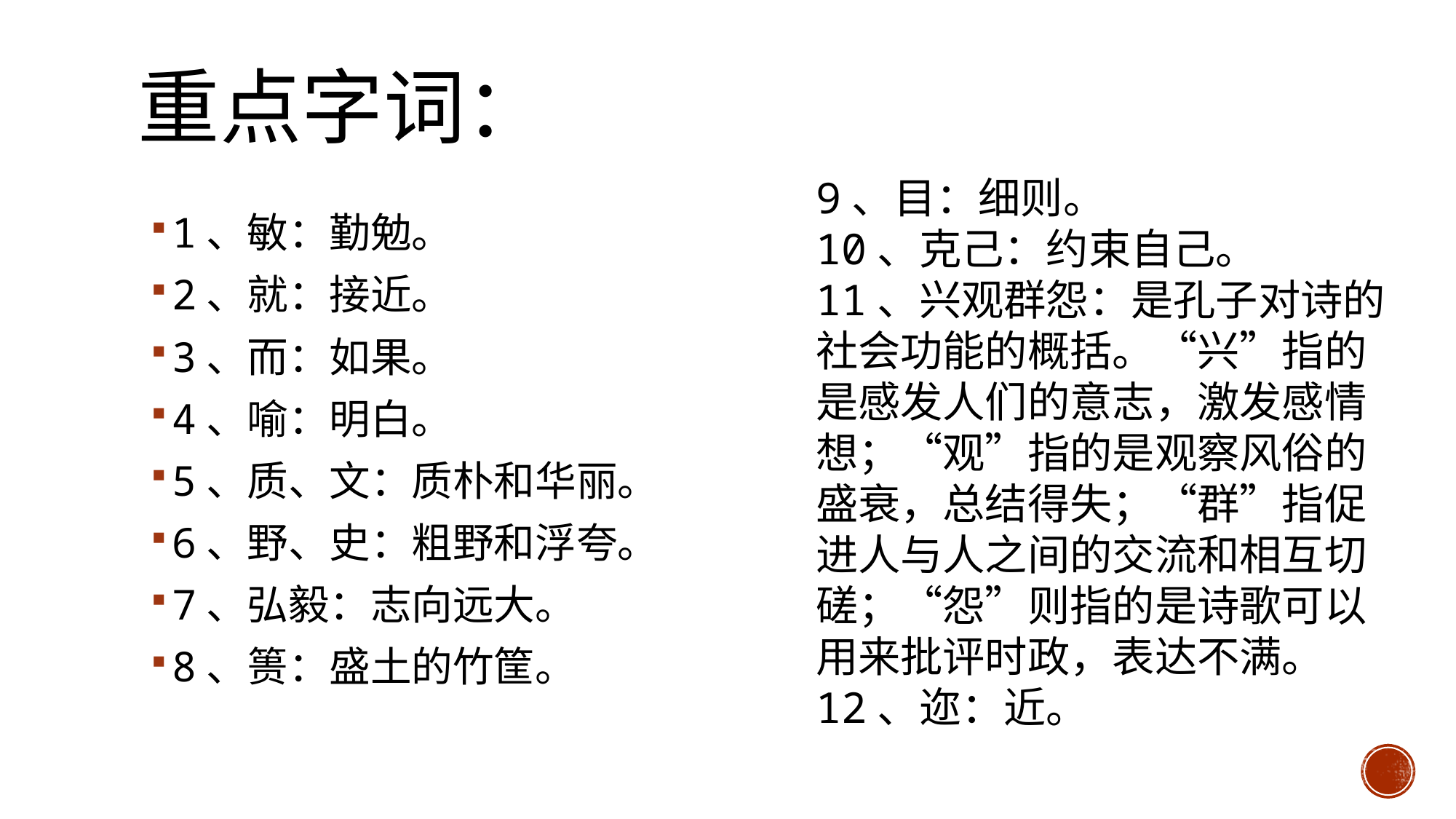

# 重点字词：

9、目：细则。
10、克己：约束自己。
11、兴观群怨：是孔子对诗的社会功能的概括。“兴”指的是感发人们的意志，激发感情想；“观”指的是观察风俗的盛衰，总结得失；“群”指促进人与人之间的交流和相互切磋；“怨”则指的是诗歌可以用来批评时政，表达不满。
12、迩：近。
1、敏：勤勉。
2、就：接近。
3、而：如果。
4、喻：明白。
5、质、文：质朴和华丽。
6、野、史：粗野和浮夸。
7、弘毅：志向远大。
8、篑：盛土的竹筐。